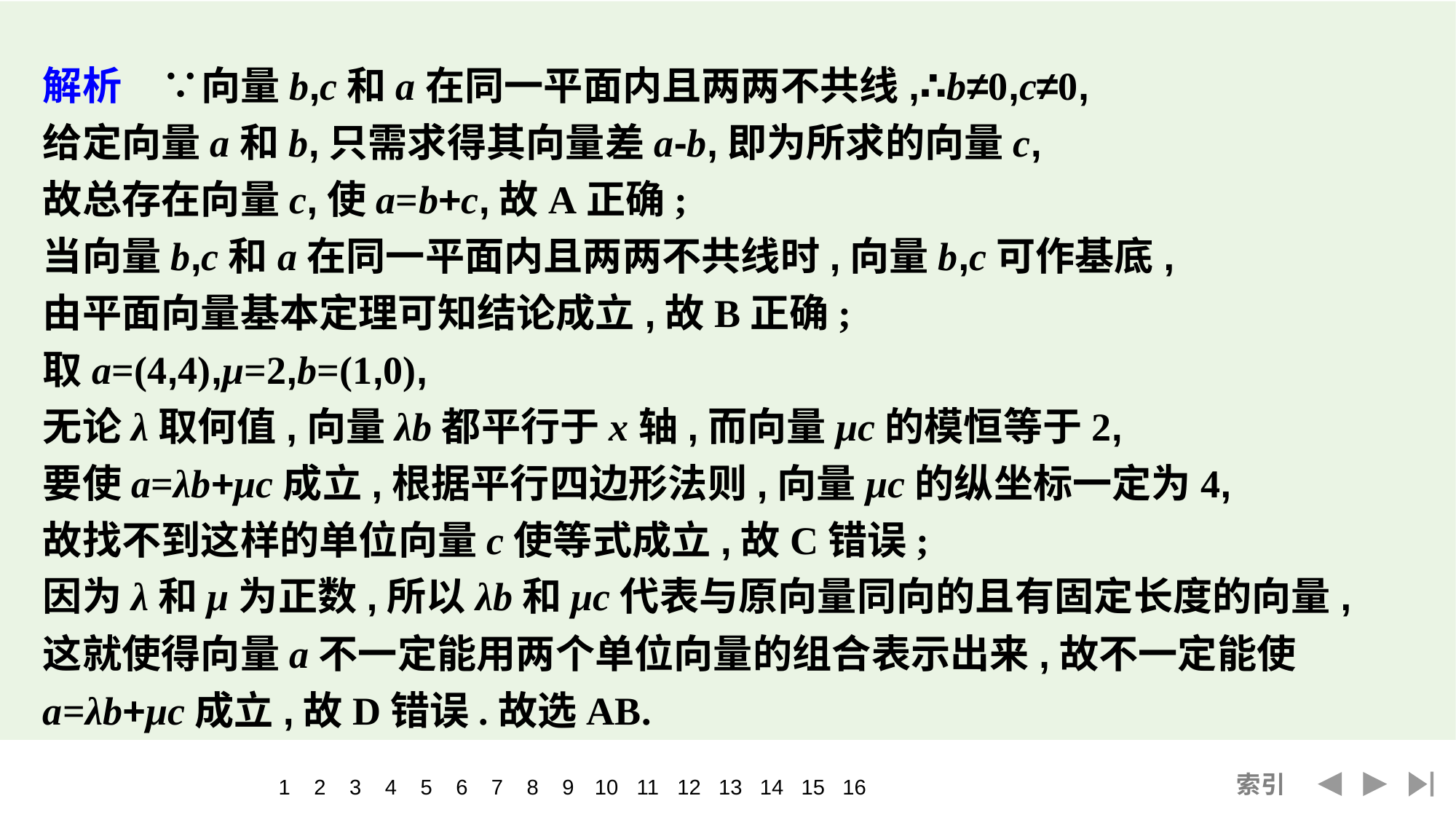

解析　∵向量b,c和a在同一平面内且两两不共线,∴b≠0,c≠0,
给定向量a和b,只需求得其向量差a-b,即为所求的向量c,
故总存在向量c,使a=b+c,故A正确;
当向量b,c和a在同一平面内且两两不共线时,向量b,c可作基底,
由平面向量基本定理可知结论成立,故B正确;
取a=(4,4),μ=2,b=(1,0),
无论λ取何值,向量λb都平行于x轴,而向量μc的模恒等于2,
要使a=λb+μc成立,根据平行四边形法则,向量μc的纵坐标一定为4,
故找不到这样的单位向量c使等式成立,故C错误;
因为λ和μ为正数,所以λb和μc代表与原向量同向的且有固定长度的向量,
这就使得向量a不一定能用两个单位向量的组合表示出来,故不一定能使a=λb+μc成立,故D错误.故选AB.